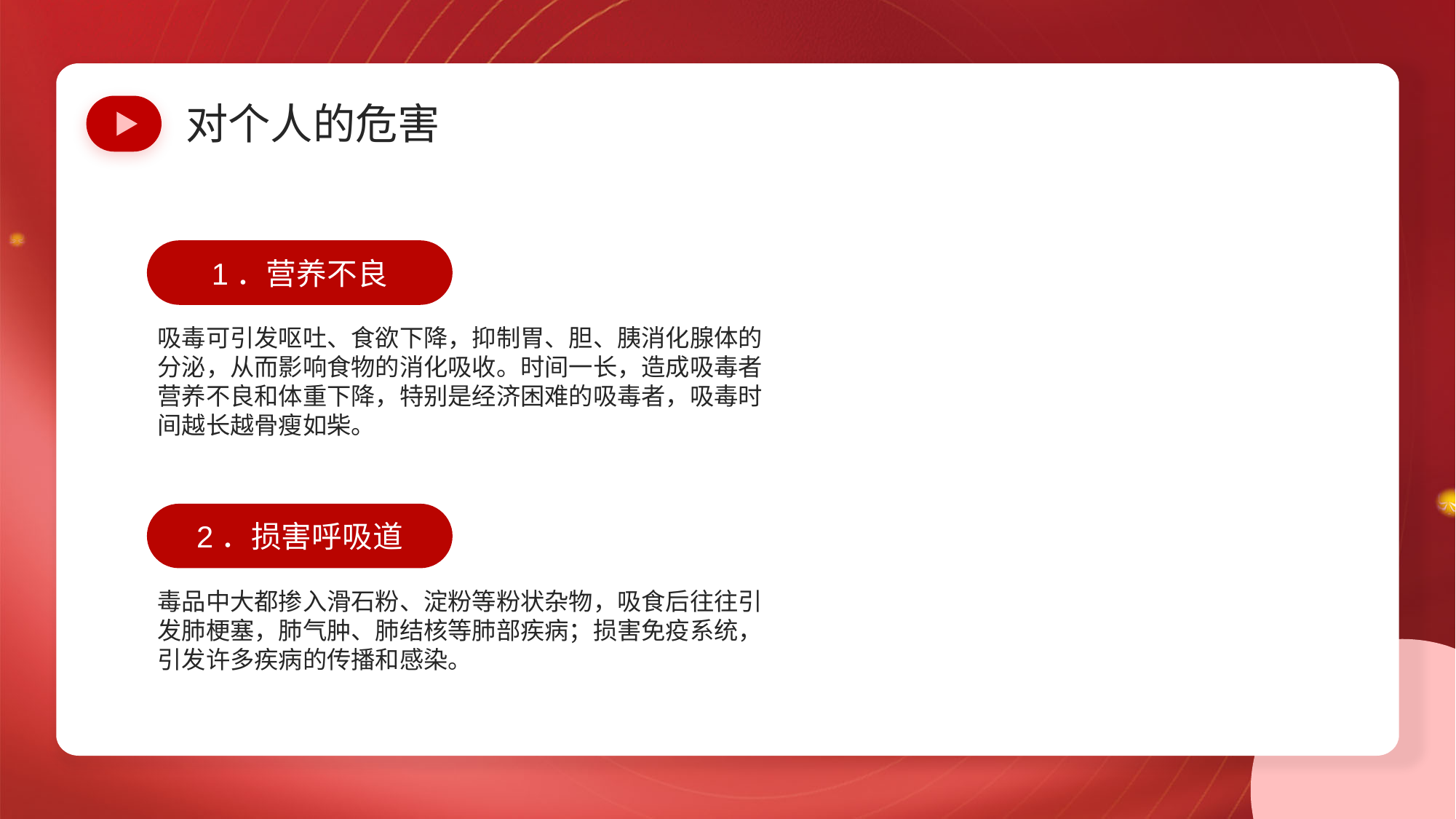

对个人的危害
1．营养不良
吸毒可引发呕吐、食欲下降，抑制胃、胆、胰消化腺体的分泌，从而影响食物的消化吸收。时间一长，造成吸毒者营养不良和体重下降，特别是经济困难的吸毒者，吸毒时间越长越骨瘦如柴。
2．损害呼吸道
毒品中大都掺入滑石粉、淀粉等粉状杂物，吸食后往往引发肺梗塞，肺气肿、肺结核等肺部疾病；损害免疫系统，引发许多疾病的传播和感染。